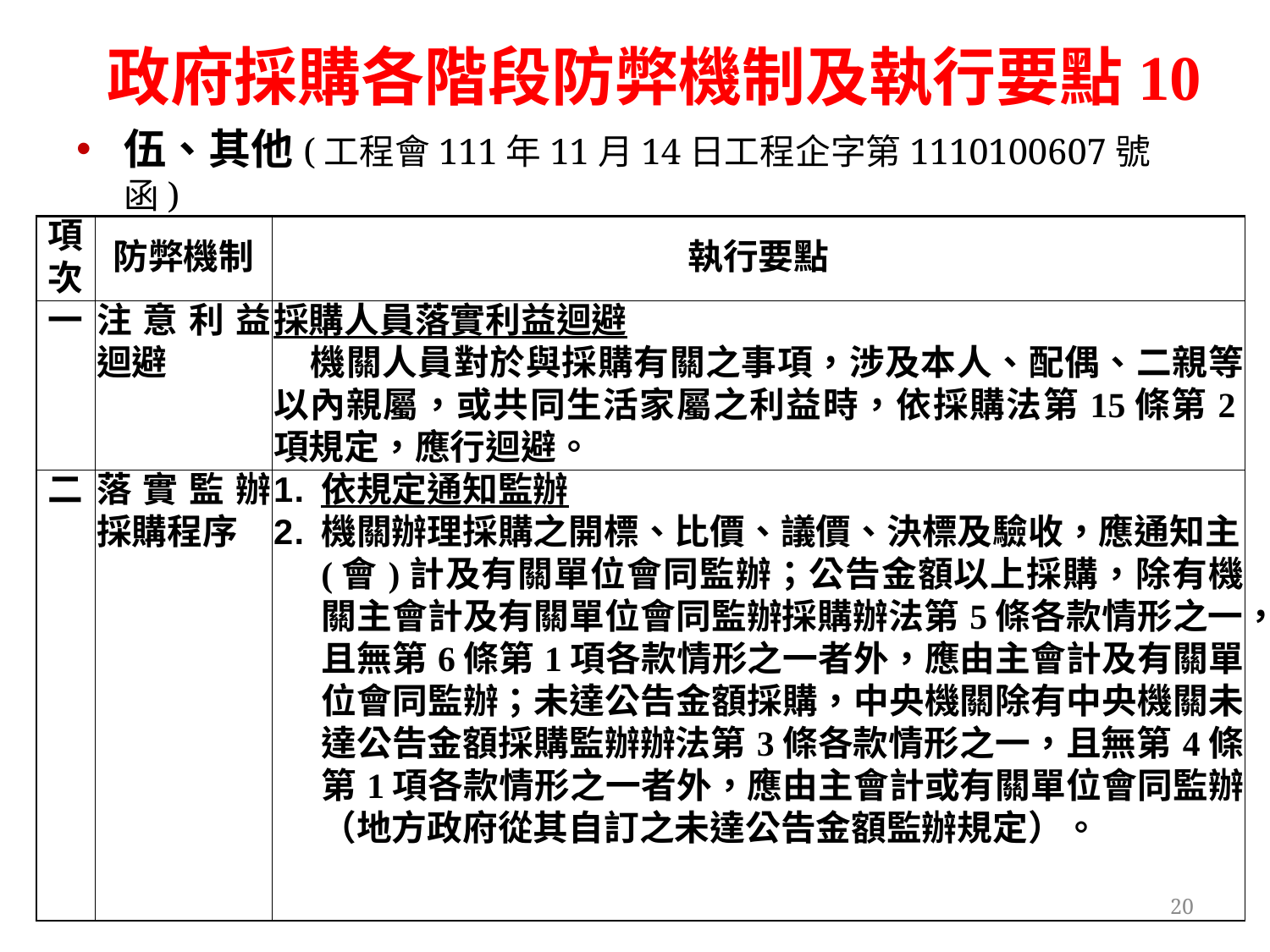

政府採購各階段防弊機制及執行要點10
伍、其他(工程會111年11月14日工程企字第1110100607號函)
| 項次 | 防弊機制 | 執行要點 |
| --- | --- | --- |
| 一 | 注意利益迴避 | 採購人員落實利益迴避 機關人員對於與採購有關之事項，涉及本人、配偶、二親等以內親屬，或共同生活家屬之利益時，依採購法第15條第2項規定，應行迴避。 |
| 二 | 落實監辦採購程序 | 依規定通知監辦 機關辦理採購之開標、比價、議價、決標及驗收，應通知主(會)計及有關單位會同監辦；公告金額以上採購，除有機關主會計及有關單位會同監辦採購辦法第5條各款情形之一，且無第6條第1項各款情形之一者外，應由主會計及有關單位會同監辦；未達公告金額採購，中央機關除有中央機關未達公告金額採購監辦辦法第3條各款情形之一，且無第4條第1項各款情形之一者外，應由主會計或有關單位會同監辦（地方政府從其自訂之未達公告金額監辦規定）。 |
20